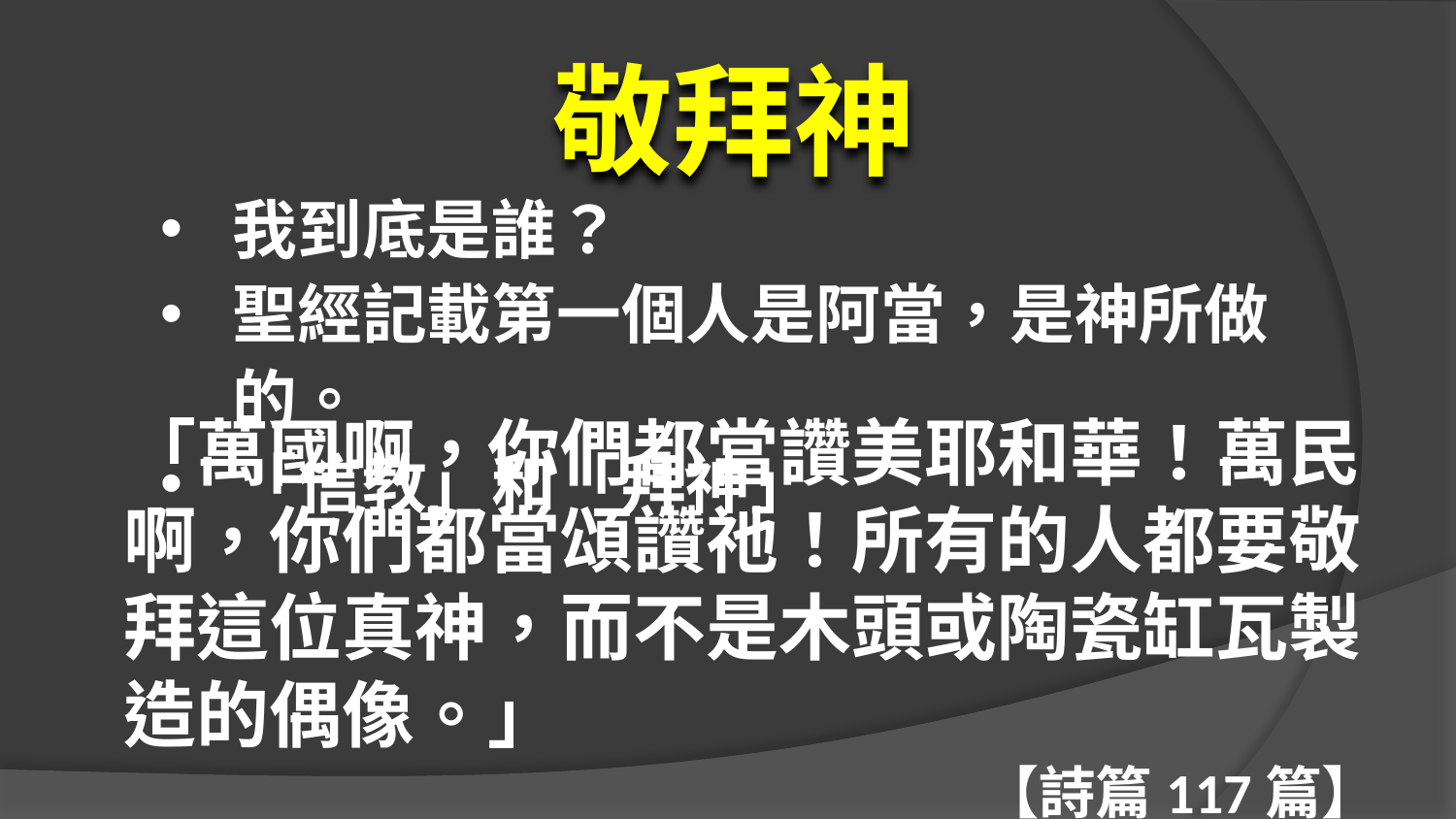

敬拜神
我到底是誰？
聖經記載第一個人是阿當，是神所做的。
「信教」和「拜神」
「萬國啊，你們都當讚美耶和華！萬民啊，你們都當頌讚祂！所有的人都要敬拜這位真神，而不是木頭或陶瓷缸瓦製造的偶像。」
【詩篇117篇】